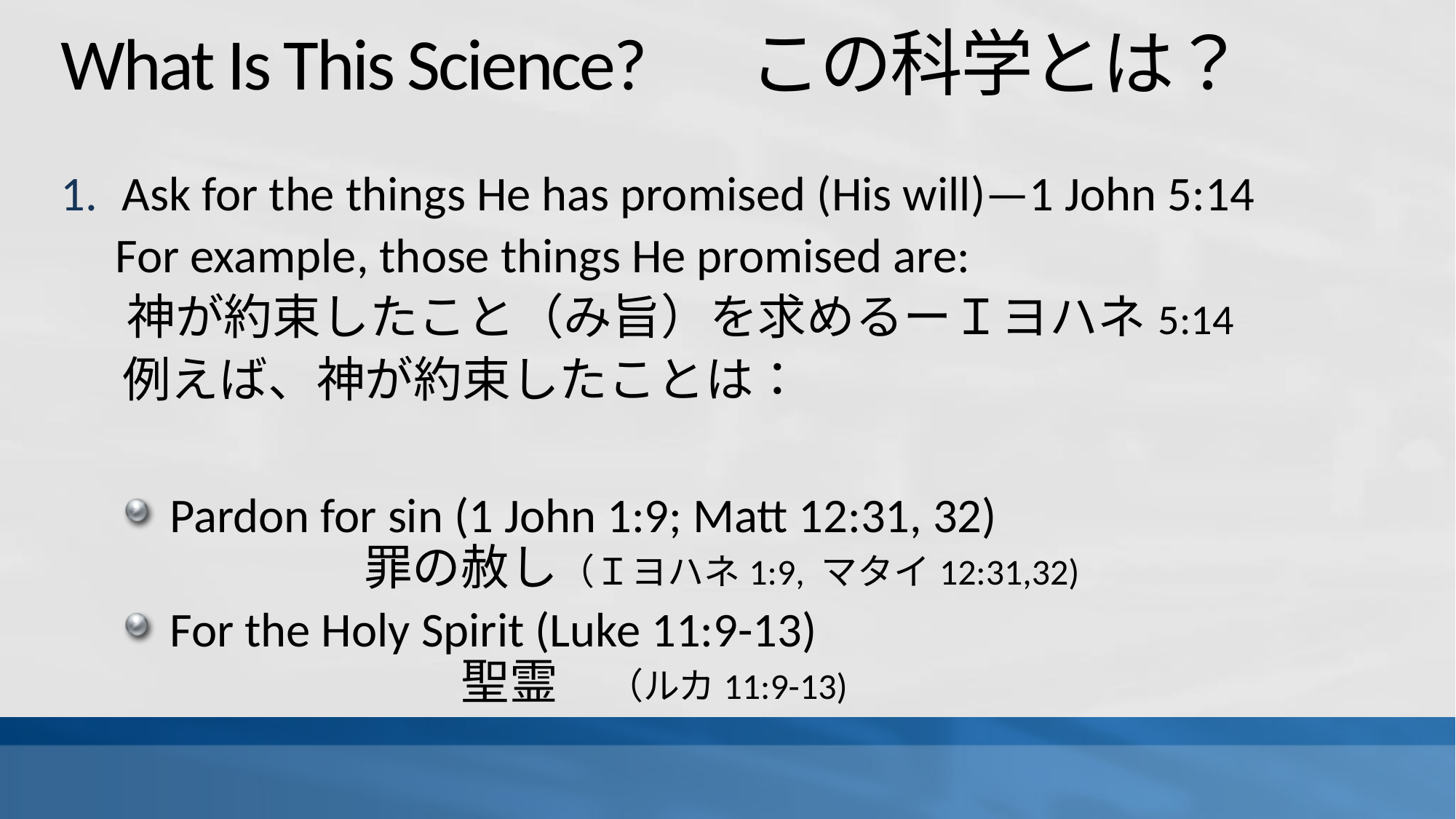

# What Is This Science? 　この科学とは？
Ask for the things He has promised (His will)—1 John 5:14
     For example, those things He promised are:
     神が約束したこと（み旨）を求めるーＩヨハネ5:14
例えば、神が約束したことは：

Pardon for sin (1 John 1:9; Matt 12:31, 32)　　　　　　　　　　　罪の赦し（Ｉヨハネ1:9, マタイ12:31,32)
For the Holy Spirit (Luke 11:9-13)　　　　　　　　　　　　　　　　　聖霊　（ルカ11:9-13)